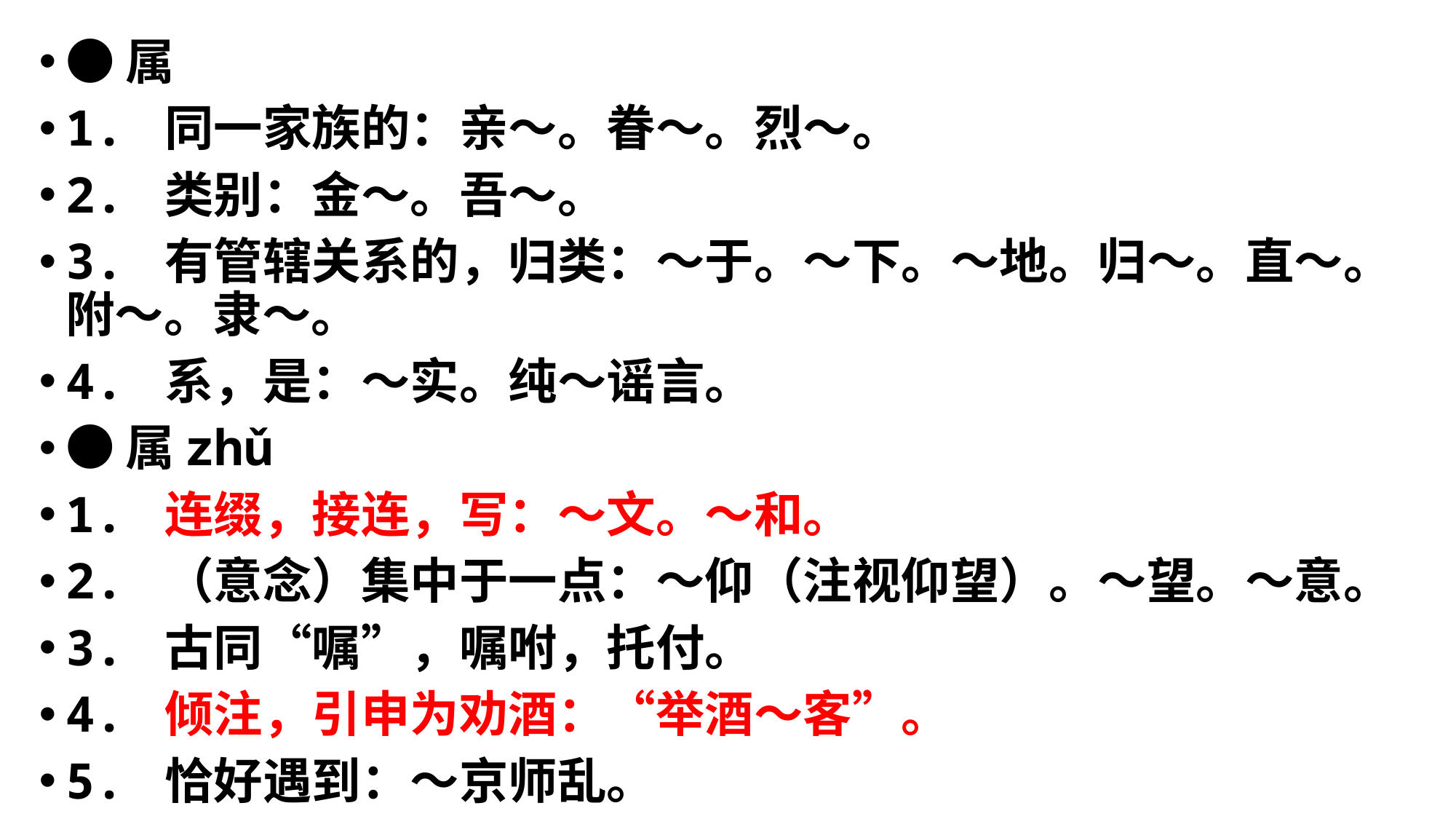

●属
1. 同一家族的：亲～。眷～。烈～。
2. 类别：金～。吾～。
3. 有管辖关系的，归类：～于。～下。～地。归～。直～。附～。隶～。
4. 系，是：～实。纯～谣言。
●属zhǔ
1. 连缀，接连，写：～文。～和。
2. （意念）集中于一点：～仰（注视仰望）。～望。～意。
3. 古同“嘱”，嘱咐，托付。
4. 倾注，引申为劝酒：“举酒～客”。
5. 恰好遇到：～京师乱。